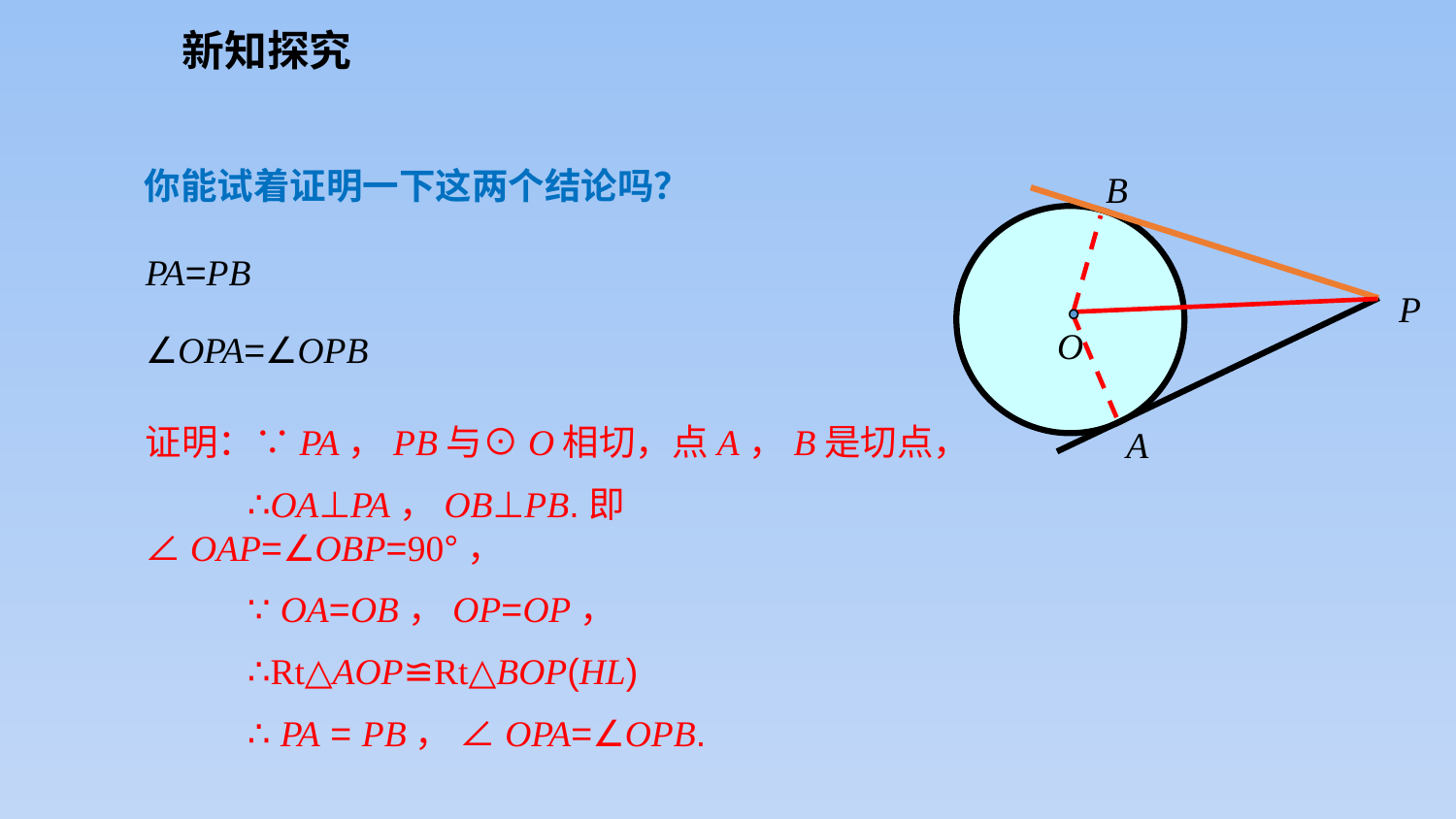

新知探究
你能试着证明一下这两个结论吗？
B

P

O
A

PA=PB

∠OPA=∠OPB
证明：∵PA，PB与⊙O相切，点A，B是切点，
          ∴OA⊥PA，OB⊥PB.即∠OAP=∠OBP=90°，
          ∵ OA=OB，OP=OP，
          ∴Rt△AOP≌Rt△BOP(HL)
          ∴ PA = PB， ∠OPA=∠OPB.